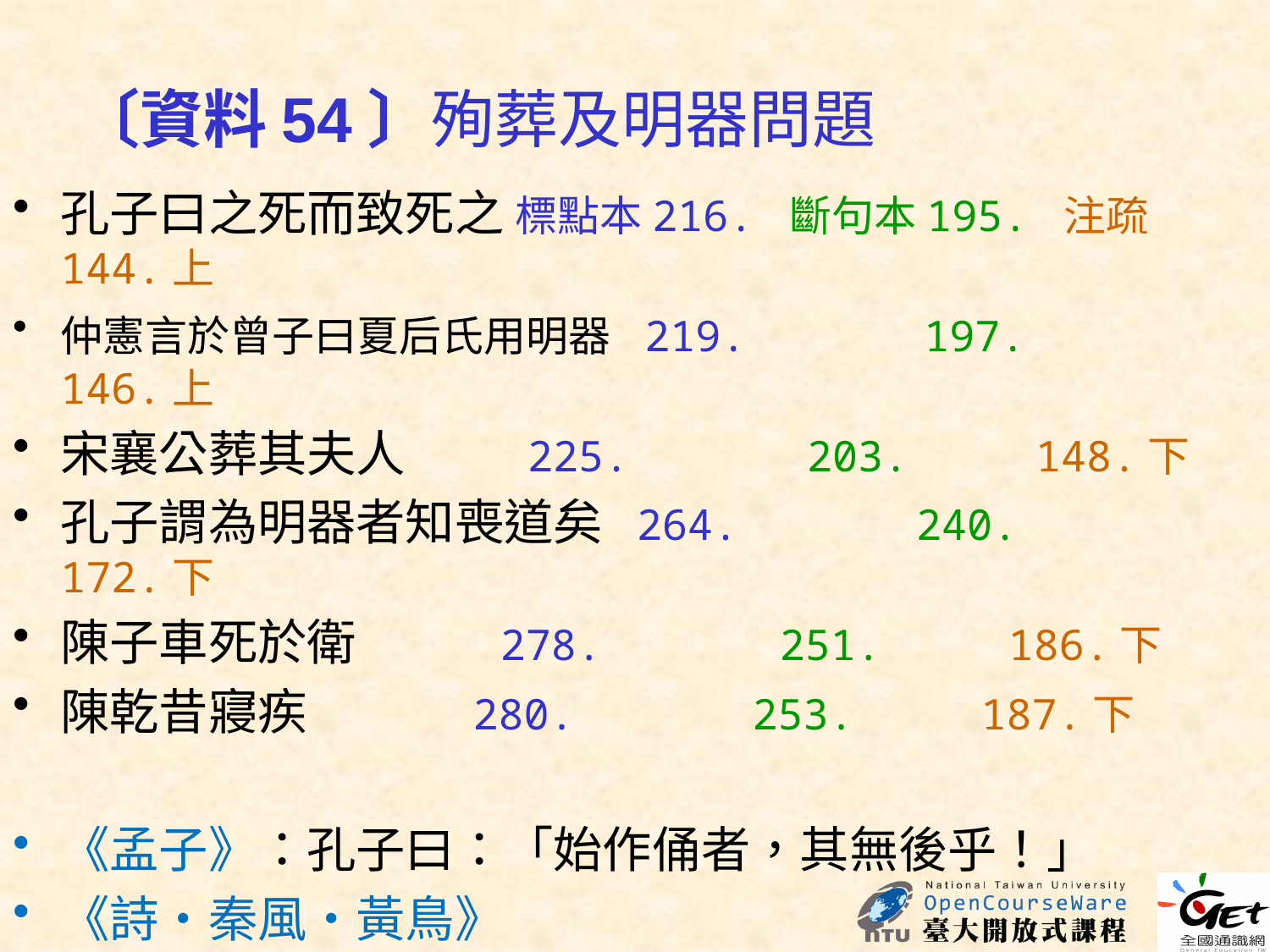

〔資料54〕殉葬及明器問題
孔子曰之死而致死之 標點本216. 斷句本195. 注疏144.上
仲憲言於曾子曰夏后氏用明器  219.       197.     146.上
宋襄公葬其夫人          225.       203.     148.下
孔子謂為明器者知喪道矣  264.       240.     172.下
陳子車死於衛            278.       251.     186.下
陳乾昔寢疾              280.       253.     187.下

《孟子》：孔子曰：「始作俑者，其無後乎！」
《詩‧秦風‧黃鳥》
 殺殉與殉節